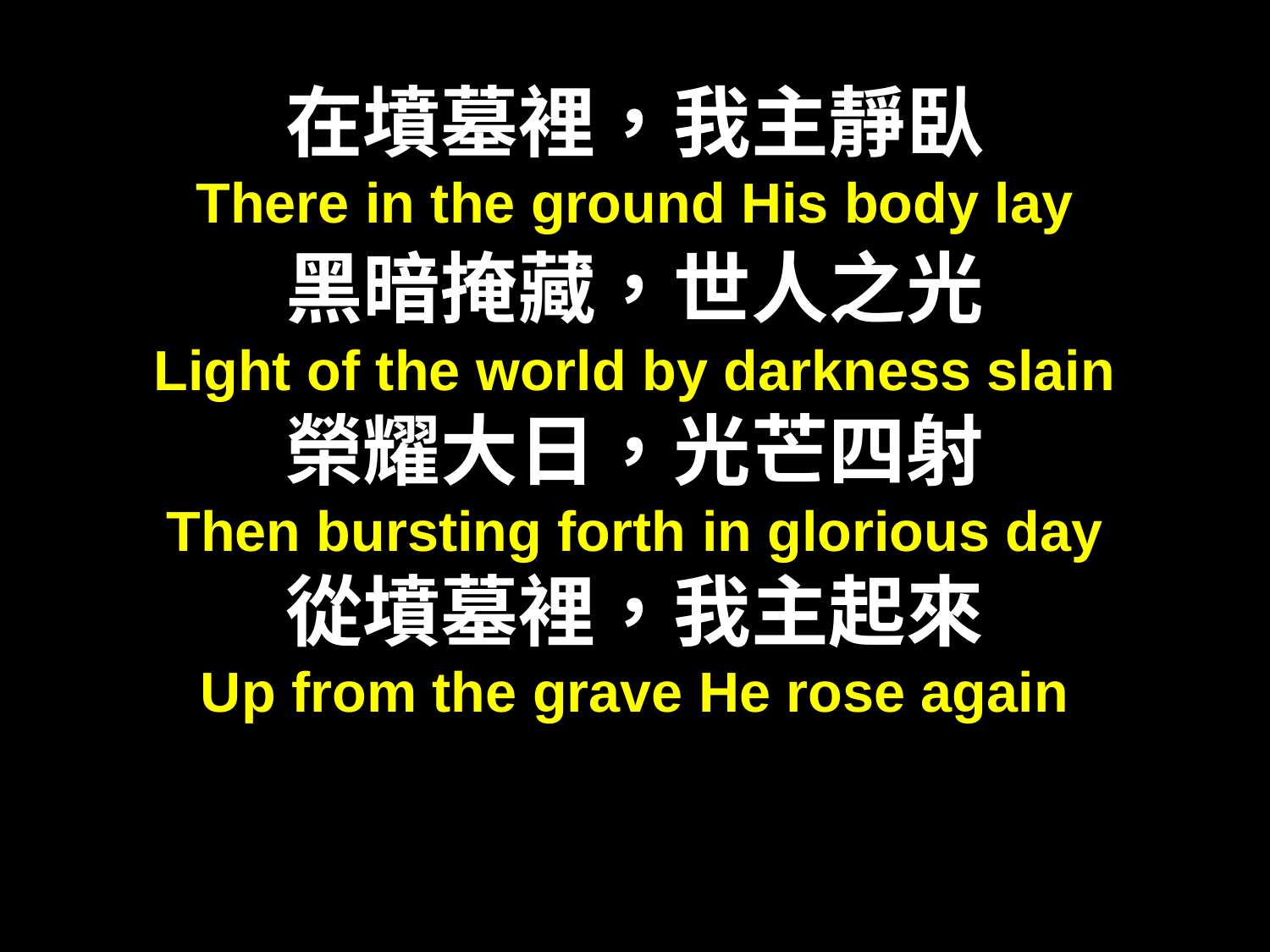

在墳墓裡，我主靜臥
There in the ground His body lay
黑暗掩藏，世人之光
Light of the world by darkness slain
榮耀大日，光芒四射
Then bursting forth in glorious day
從墳墓裡，我主起來
Up from the grave He rose again